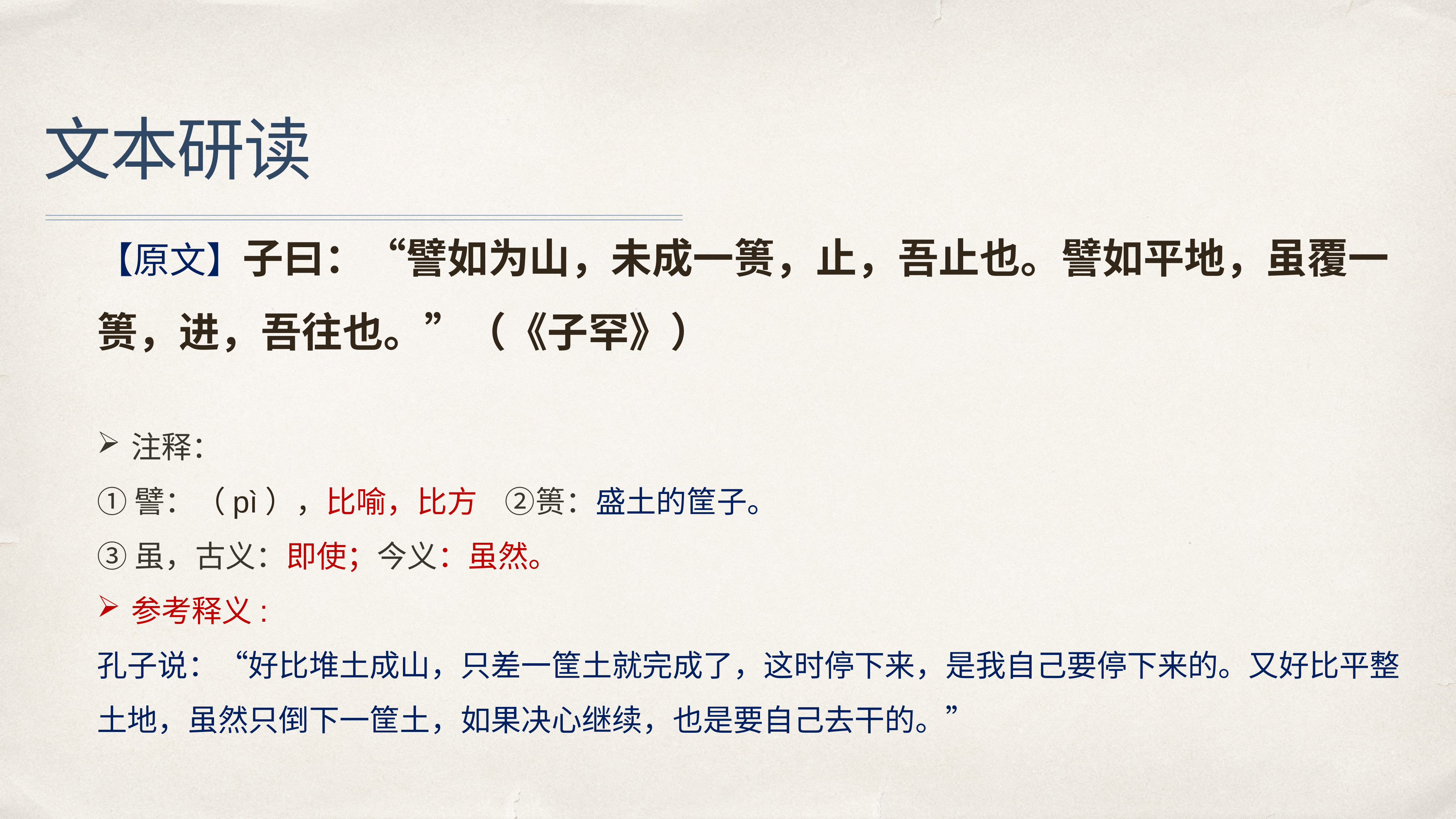

# 文本研读

【原文】子曰：“譬如为山，未成一篑，止，吾止也。譬如平地，虽覆一篑，进，吾往也。”（《子罕》）

注释：
①譬：（pì），比喻，比方    ②篑：盛土的筐子。
③虽，古义：即使；今义：虽然。
参考释义:
孔子说：“好比堆土成山，只差一筐土就完成了，这时停下来，是我自己要停下来的。又好比平整土地，虽然只倒下一筐土，如果决心继续，也是要自己去干的。”